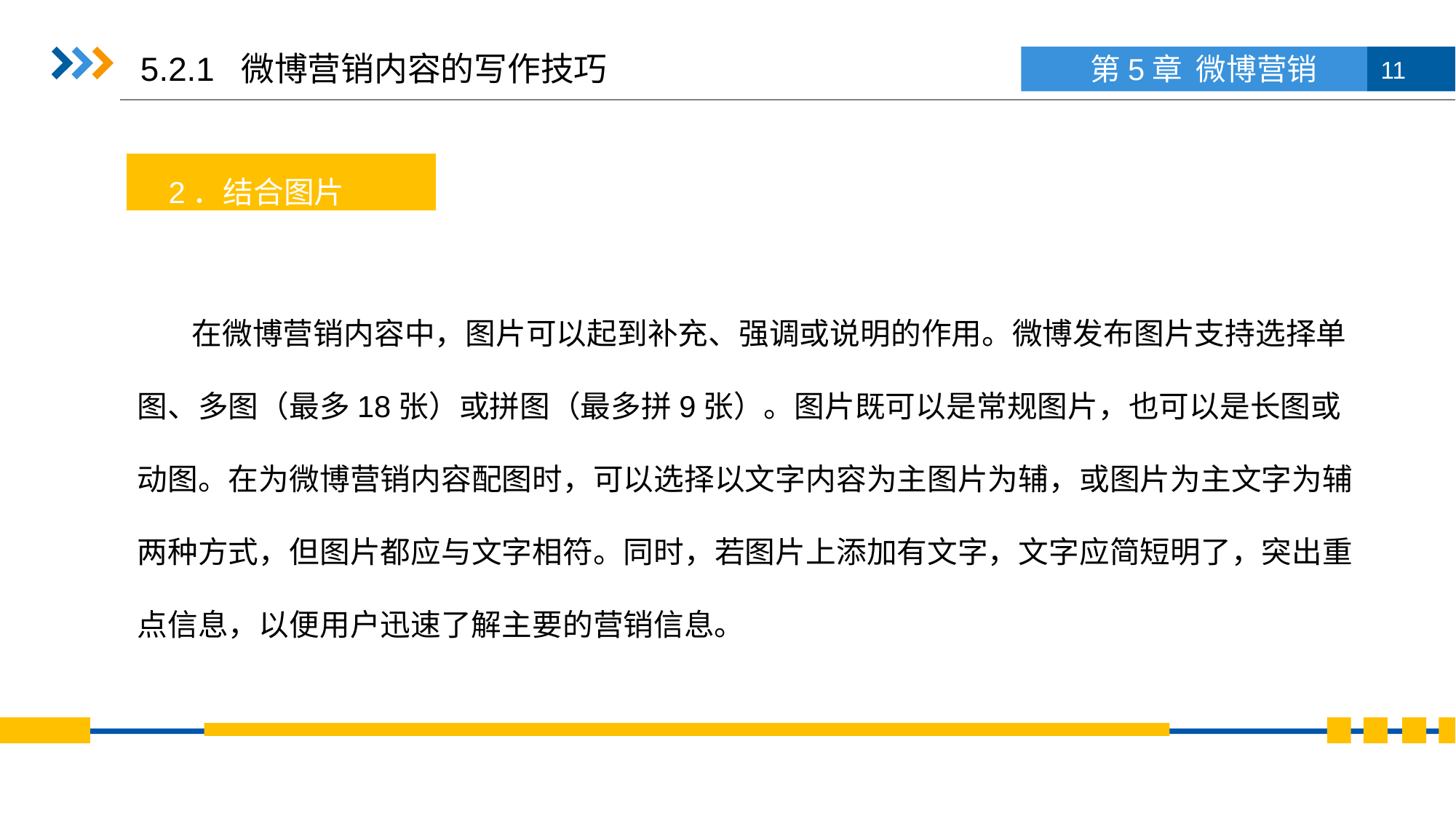

5.2.1  微博营销内容的写作技巧
2．结合图片
在微博营销内容中，图片可以起到补充、强调或说明的作用。微博发布图片支持选择单图、多图（最多18张）或拼图（最多拼9张）。图片既可以是常规图片，也可以是长图或动图。在为微博营销内容配图时，可以选择以文字内容为主图片为辅，或图片为主文字为辅两种方式，但图片都应与文字相符。同时，若图片上添加有文字，文字应简短明了，突出重点信息，以便用户迅速了解主要的营销信息。